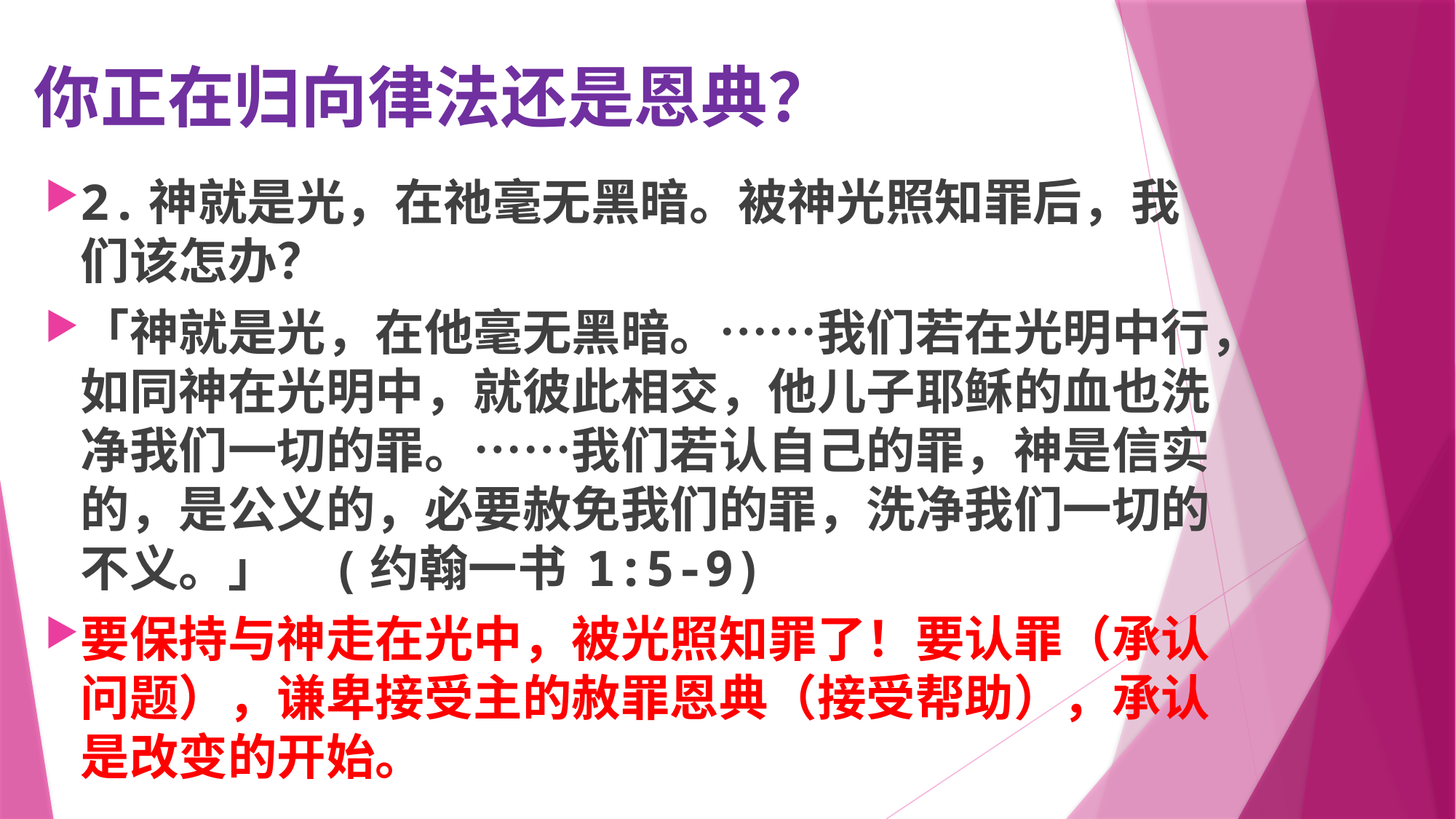

# 你正在归向律法还是恩典？
2.神就是光，在祂毫无黑暗。被神光照知罪后，我们该怎办？
「神就是光，在他毫无黑暗。……我们若在光明中行，如同神在光明中，就彼此相交，他儿子耶稣的血也洗净我们一切的罪。……我们若认自己的罪，神是信实的，是公义的，必要赦免我们的罪，洗净我们一切的不义。」    (约翰一书 1:5-9)
要保持与神走在光中，被光照知罪了！要认罪（承认问题），谦卑接受主的赦罪恩典（接受帮助），承认是改变的开始。